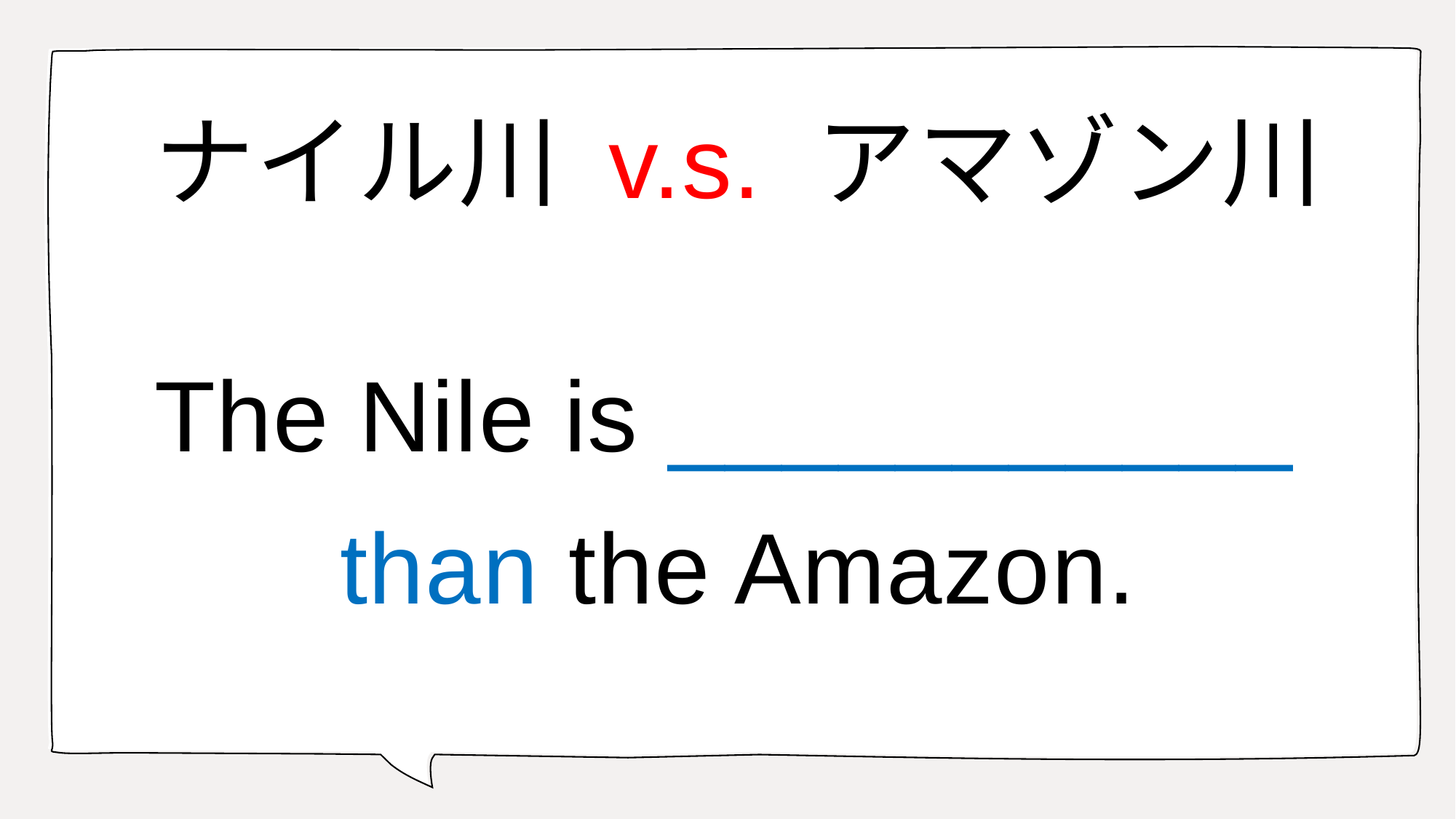

# ナイル川 v.s. アマゾン川
The Nile is ___________
than the Amazon.